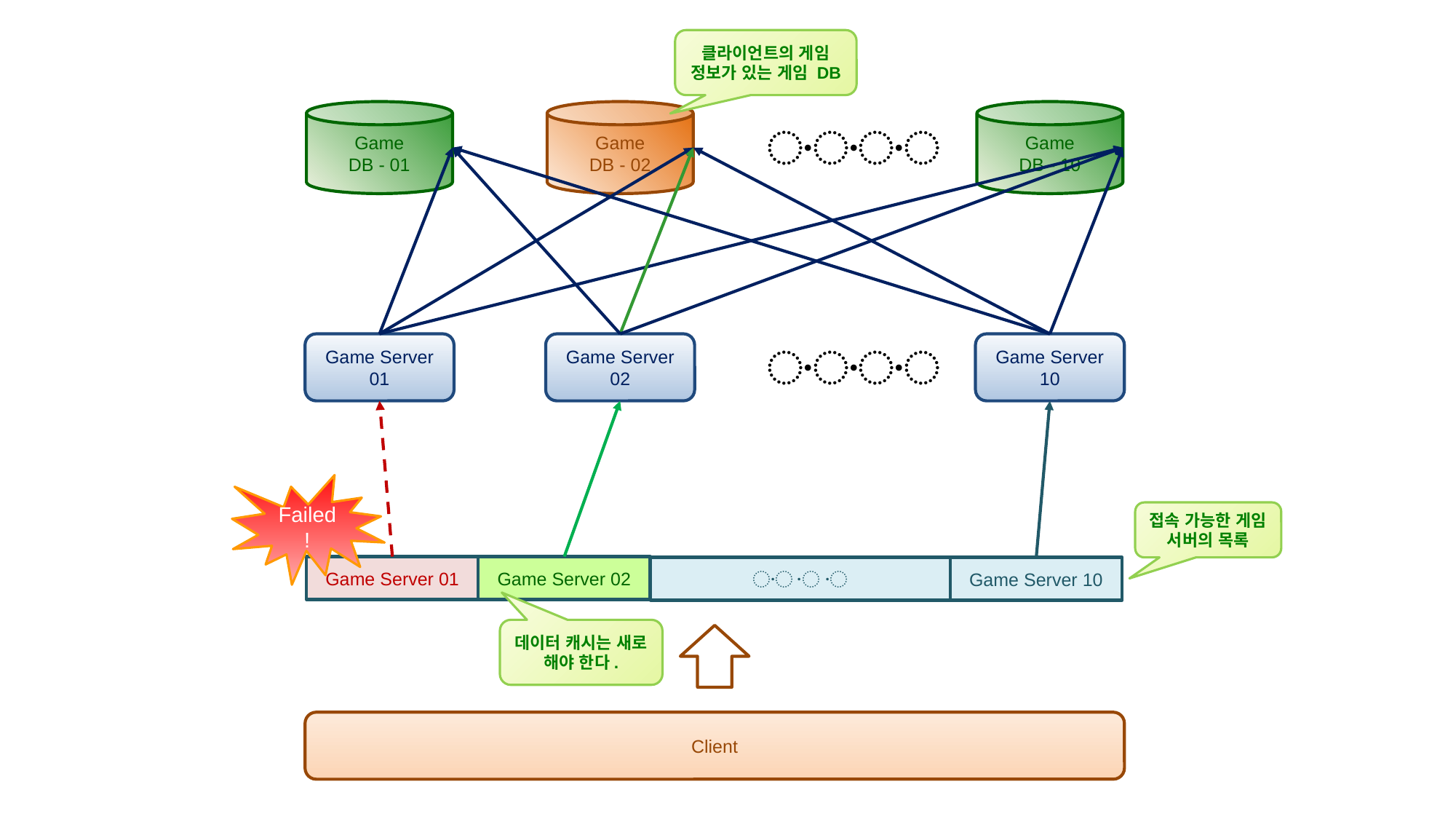

클라이언트의 게임 정보가 있는 게임 DB
Game
DB - 10
Game
DB - 01
Game
DB - 02
〮〮〮
Game Server 01
Game Server 02
Game Server 10
〮〮〮
Failed!
접속 가능한 게임 서버의 목록
Game Server 01
Game Server 02
〮 〮 〮
Game Server 10
데이터 캐시는 새로 해야 한다.

Client